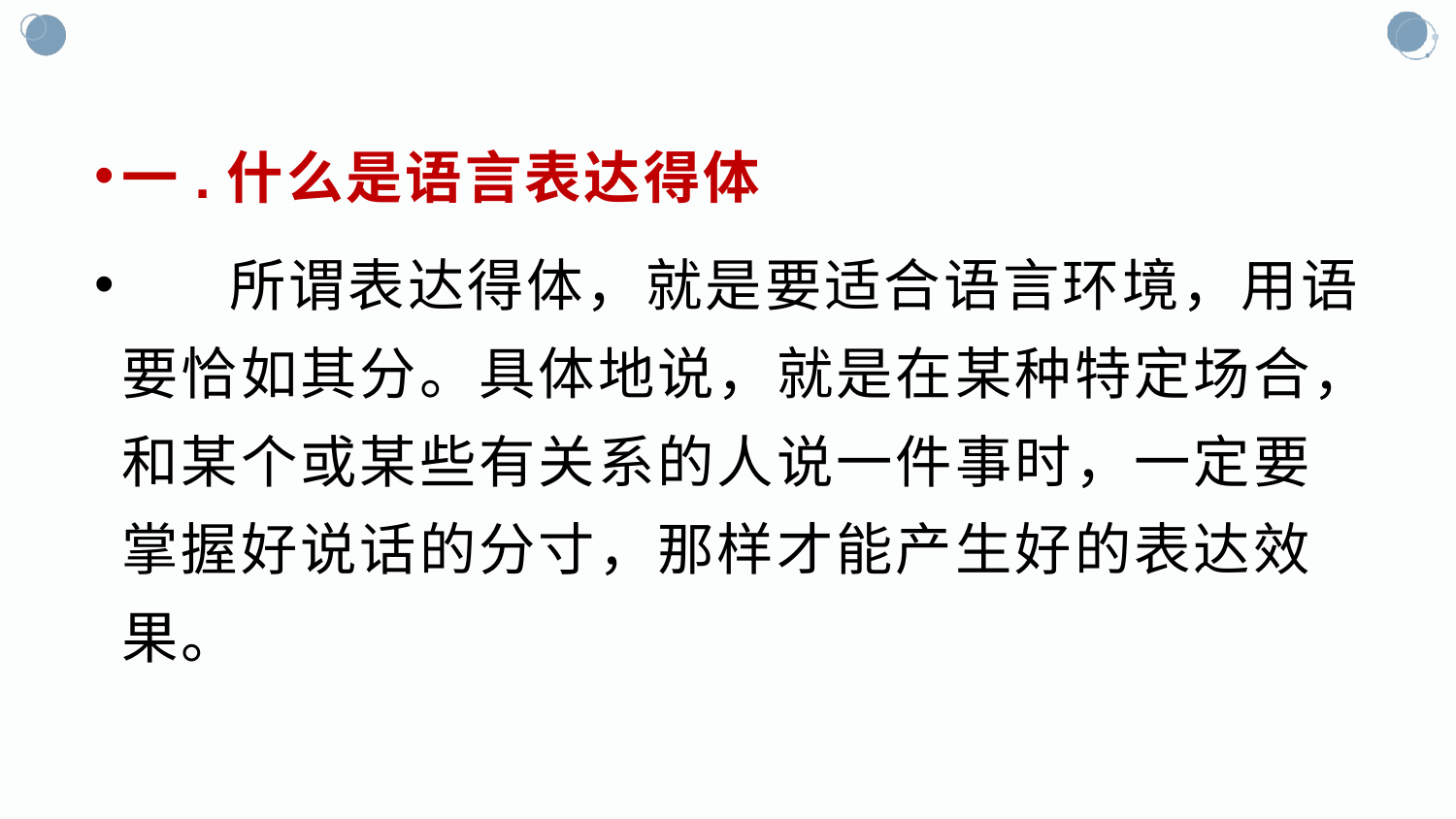

#
一.什么是语言表达得体
      所谓表达得体，就是要适合语言环境，用语要恰如其分。具体地说，就是在某种特定场合，和某个或某些有关系的人说一件事时，一定要掌握好说话的分寸，那样才能产生好的表达效果。